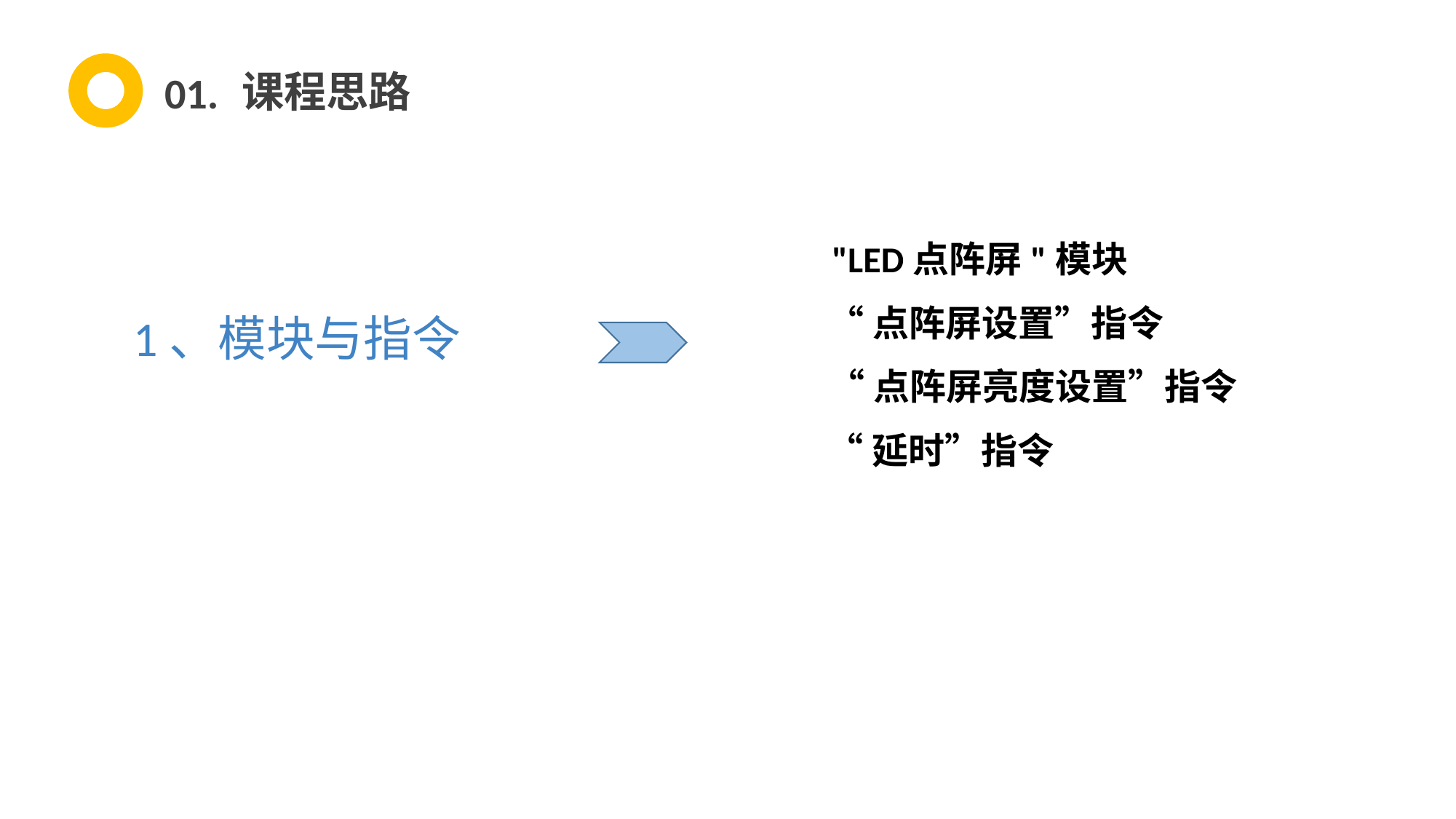

课程思路
01.
"LED点阵屏"模块
“点阵屏设置”指令
1、模块与指令

“点阵屏亮度设置”指令
“延时”指令